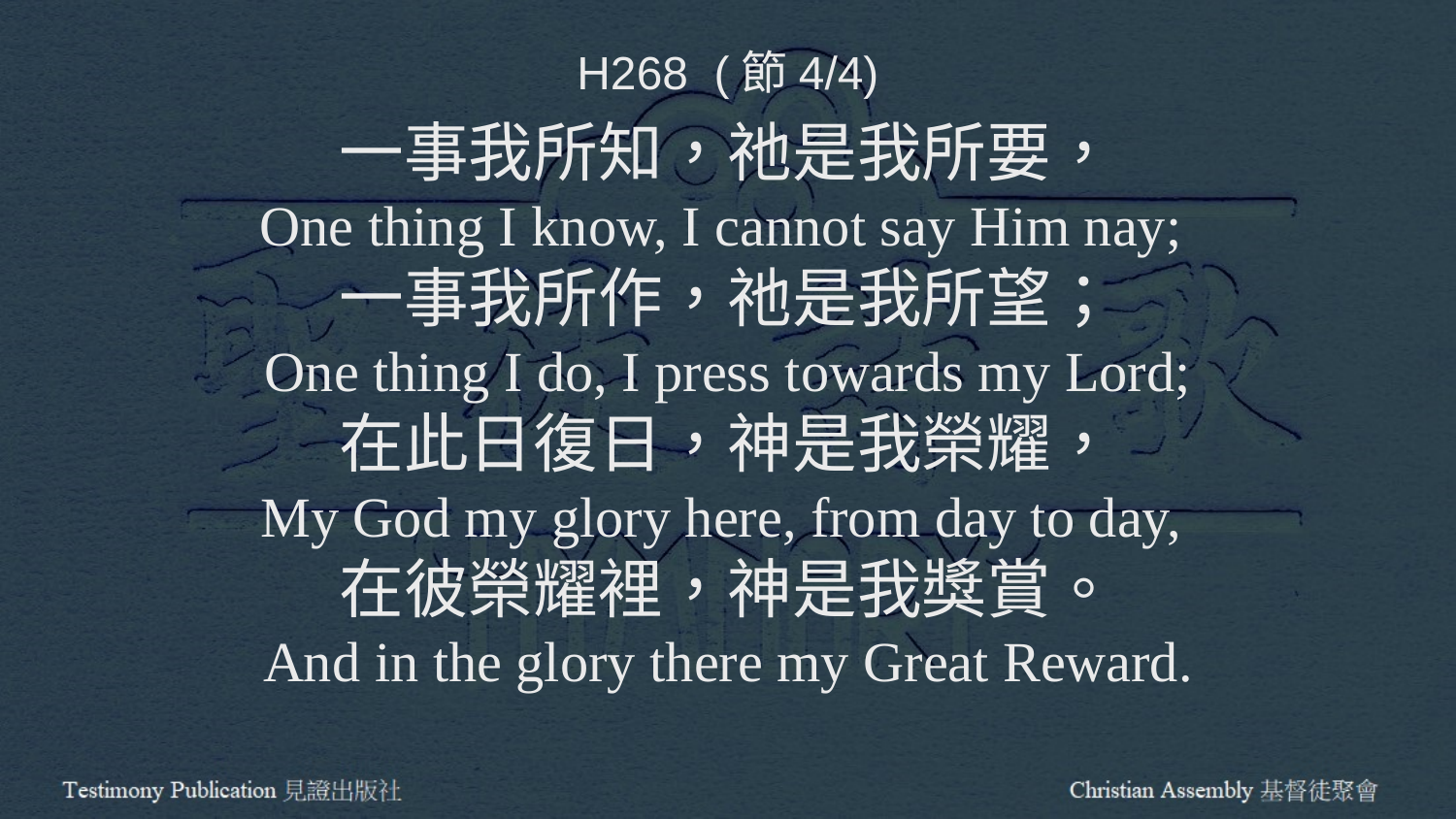

H268  (節4/4)
一事我所知，祂是我所要，
One thing I know, I cannot say Him nay;
一事我所作，祂是我所望；
One thing I do, I press towards my Lord;
在此日復日，神是我榮耀，
My God my glory here, from day to day,
在彼榮耀裡，神是我獎賞。
And in the glory there my Great Reward.